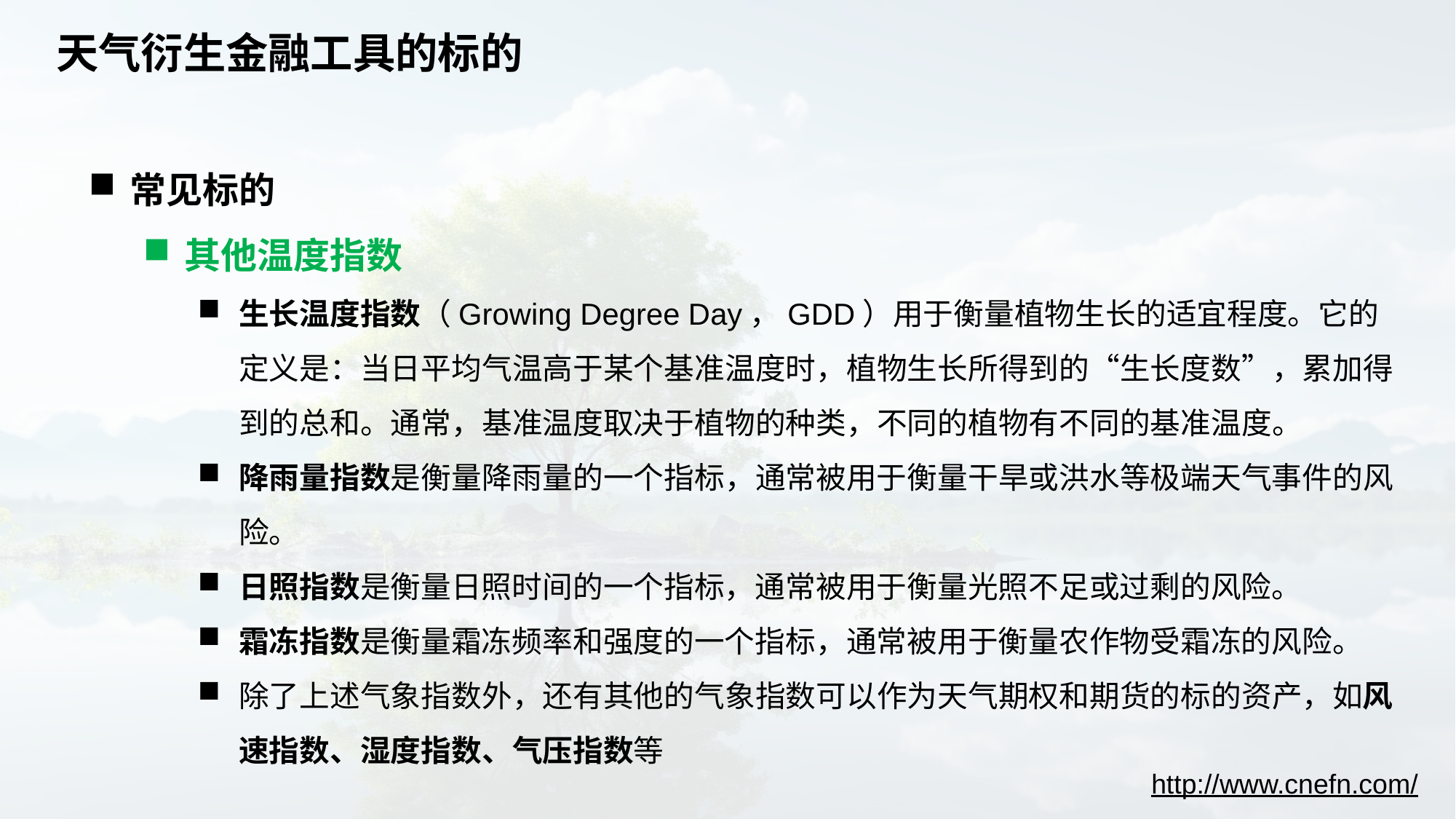

# 天气衍生金融工具的标的
常见标的
其他温度指数
生长温度指数（Growing Degree Day，GDD）用于衡量植物生长的适宜程度。它的定义是：当日平均气温高于某个基准温度时，植物生长所得到的“生长度数”，累加得到的总和。通常，基准温度取决于植物的种类，不同的植物有不同的基准温度。
降雨量指数是衡量降雨量的一个指标，通常被用于衡量干旱或洪水等极端天气事件的风险。
日照指数是衡量日照时间的一个指标，通常被用于衡量光照不足或过剩的风险。
霜冻指数是衡量霜冻频率和强度的一个指标，通常被用于衡量农作物受霜冻的风险。
除了上述气象指数外，还有其他的气象指数可以作为天气期权和期货的标的资产，如风速指数、湿度指数、气压指数等